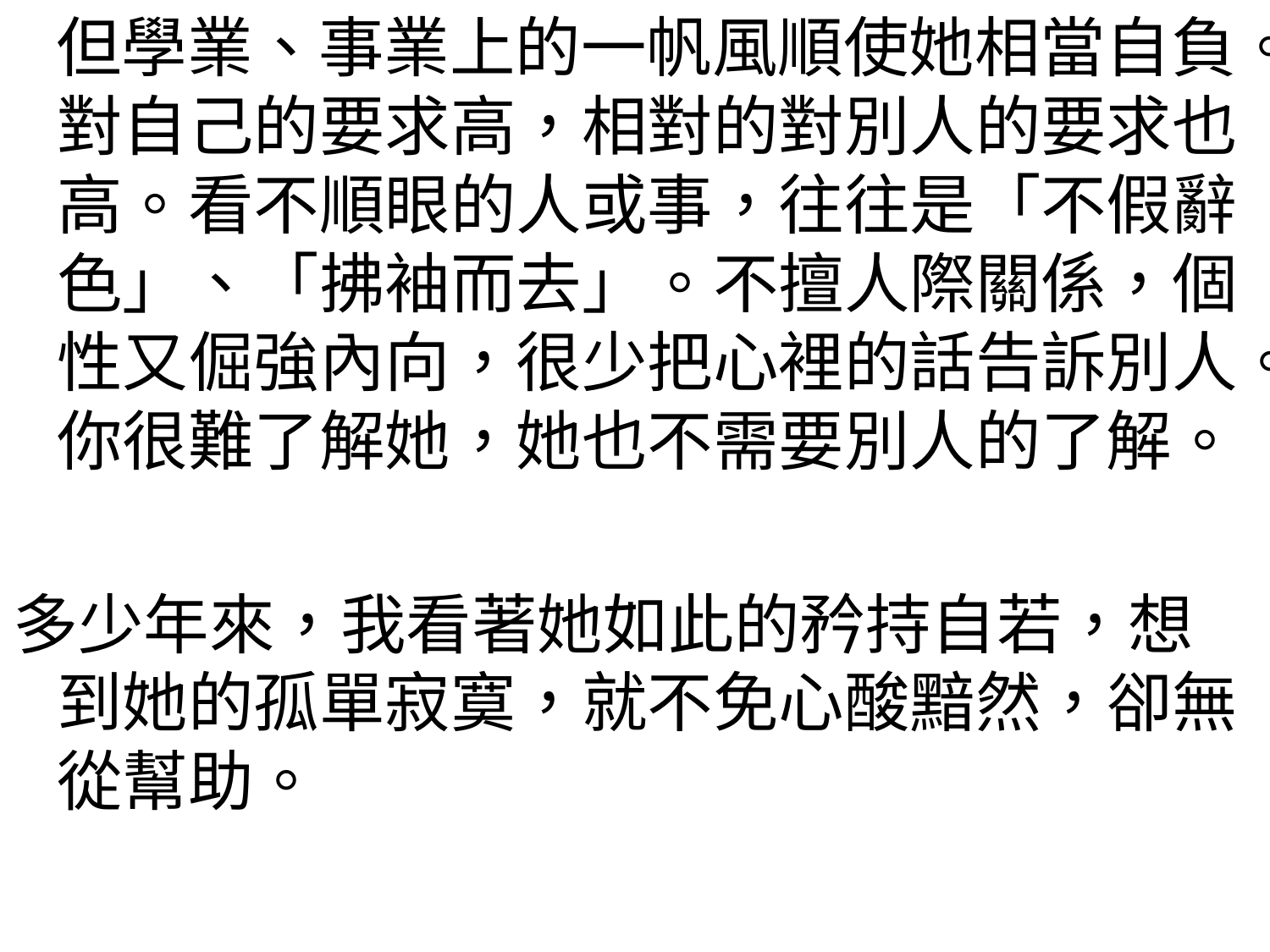

但學業、事業上的一帆風順使她相當自負。對自己的要求高，相對的對別人的要求也高。看不順眼的人或事，往往是「不假辭色」、「拂袖而去」。不擅人際關係，個性又倔強內向，很少把心裡的話告訴別人。你很難了解她，她也不需要別人的了解。

多少年來，我看著她如此的矜持自若，想到她的孤單寂寞，就不免心酸黯然，卻無從幫助。